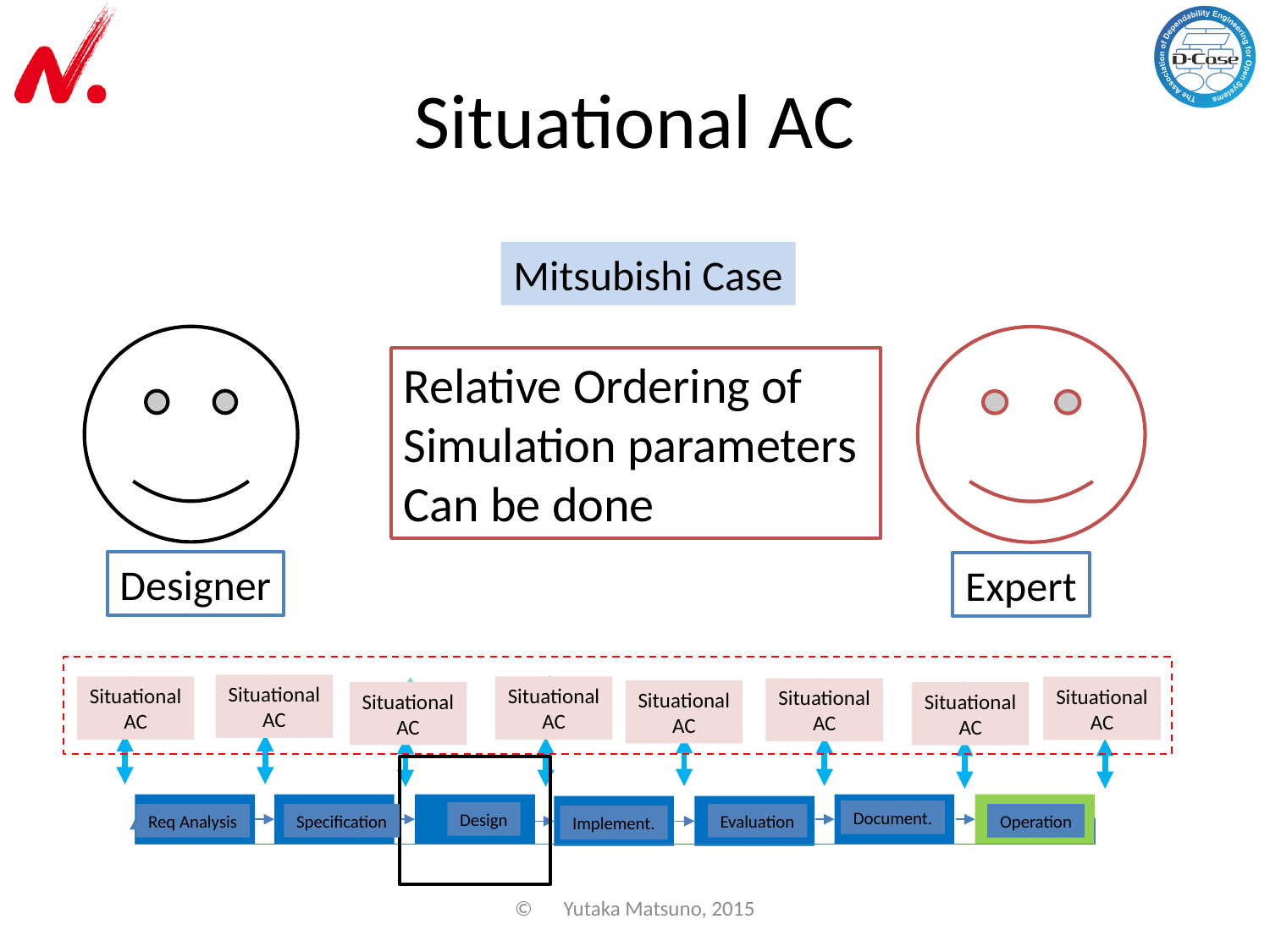

# Situational AC
Mitsubishi Case

Relative Ordering of
Simulation parameters
Can be done
Designer
Expert

Situational
AC

状況毎の
D-Case
状況毎の
D-Case

Situational
AC
Situational
AC
Situational
AC

状況毎の
D-Case

状況毎の
D-Case
Situational
AC

状況毎の
D-Case
Situational
AC
状況毎の
D-Case

状況毎の
D-Case
Situational
AC
Situational
AC
状況毎の
D-Case

要求分析
仕様記述
設計
文書化
運用
実装
評価
Document.
Design
Req Analysis
Specification
Evaluation
Operation
Implement.
©　Yutaka Matsuno, 2015